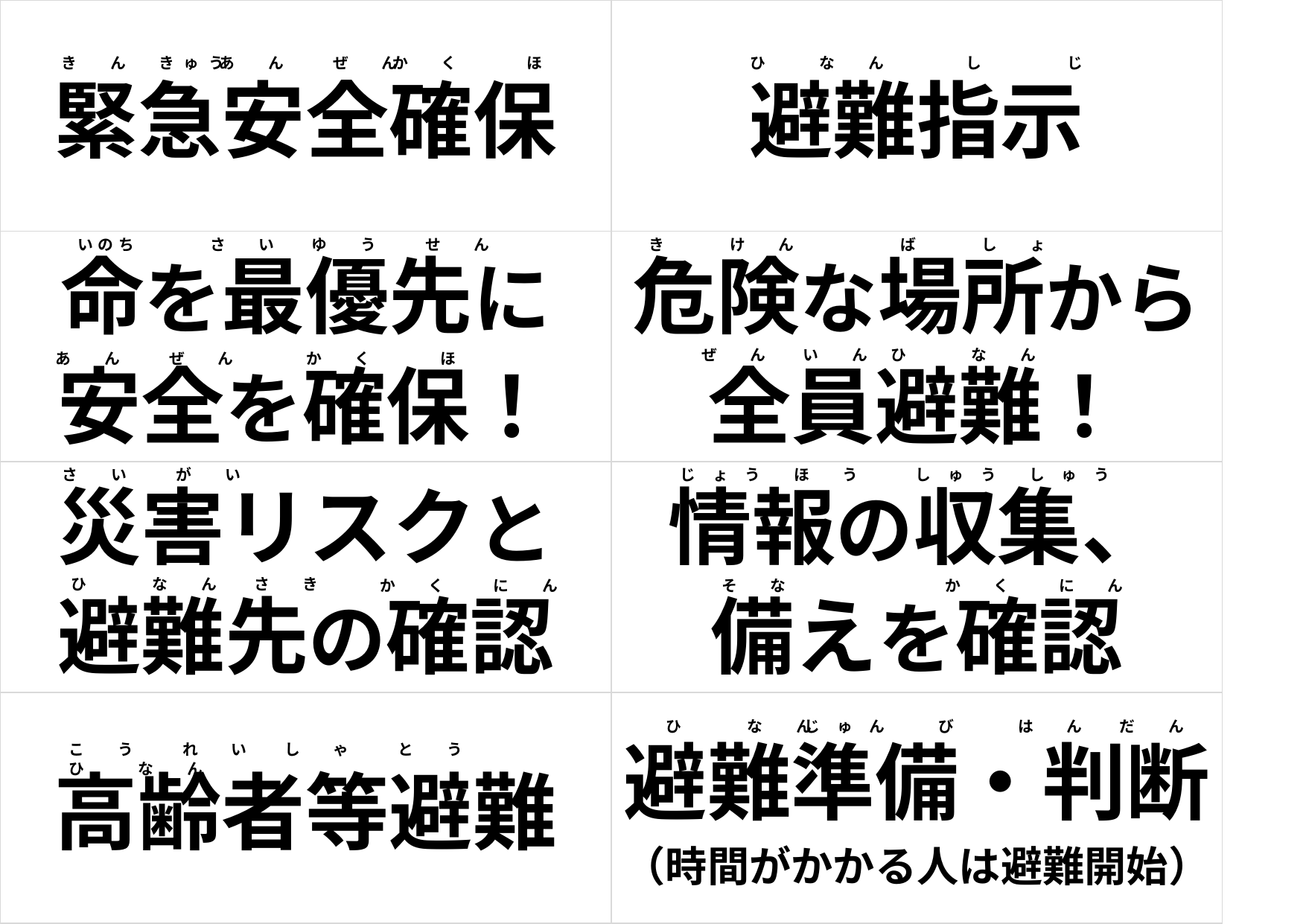

け　　い　　　 か　　い
か　　せ　　ん
ど　　　　し　ゃ
お　お　　 あ　め
は　ん　   ら　ん
さ　い　　 が　い
対象：荒川、阿賀野川、
　信濃川、中ノ口川、
　魚野川、関川、姫川
緊急安全確保
き　　ん　　き  ゅ  う
あ　　ん　　　ぜ　　ん
か　　く　　　　 ほ
避難指示
ひ　　　 な　　ん　　　　　し　　　　　 じ
と　　く　　べ　　つ　　け　　い　　ほ　　う
は　ん　　 ら　ん　　 は　っ　 　せ　い
命を最優先に
安全を確保！
い の ち
さ　　い　　 ゆ　　う　　　せ　　ん
あ　　ん　　　ぜ　　ん
か　　く　　　　 ほ
危険な場所から
全員避難！
き　　　　け　　ん
ば　　　　し　　ょ
ぜ　　ん　　 い　　ん
ひ　　　　な　　ん
き　　　け　　ん　　け　　い　　ほ　　う
は　ん　　 ら　ん　　　　き　　　け　ん
災害リスクと
避難先の確認
さ　　い　　　が　　い
ひ　　　　な　　ん　　 さ　　き
か　　く　　　に　　ん
情報の収集、
備えを確認
じ　ょ　う　　ほ　　う
し　ゅ　う　　し　ゅ　う
そ　　な
か　　く　　　に　　ん
け　　い
ほ　　う
ひ　　　な　ん　　 は　ん　　 だ　ん
高齢者等避難
こ　　う　　　れ　　い　　 し　　ゃ　　　と　　う　　　　 ひ　　　 な　　ん
避難準備・判断
（時間がかかる人は避難開始）
ひ　　　　な　　ん
じ　ゅ　ん　　 　び
は　　ん　　 だ　　ん
ち　ゅ　う　　 い 　　　ほ　　う
は　ん　　 ら　ん　　ち ゅ う　　 い
す　い　　ぼ　う　　だ　ん　　た　い　　 き
そ　 う　　　き　　　ち　ゅ　う　　 い　　 じ　ょ　う　ほ 　う